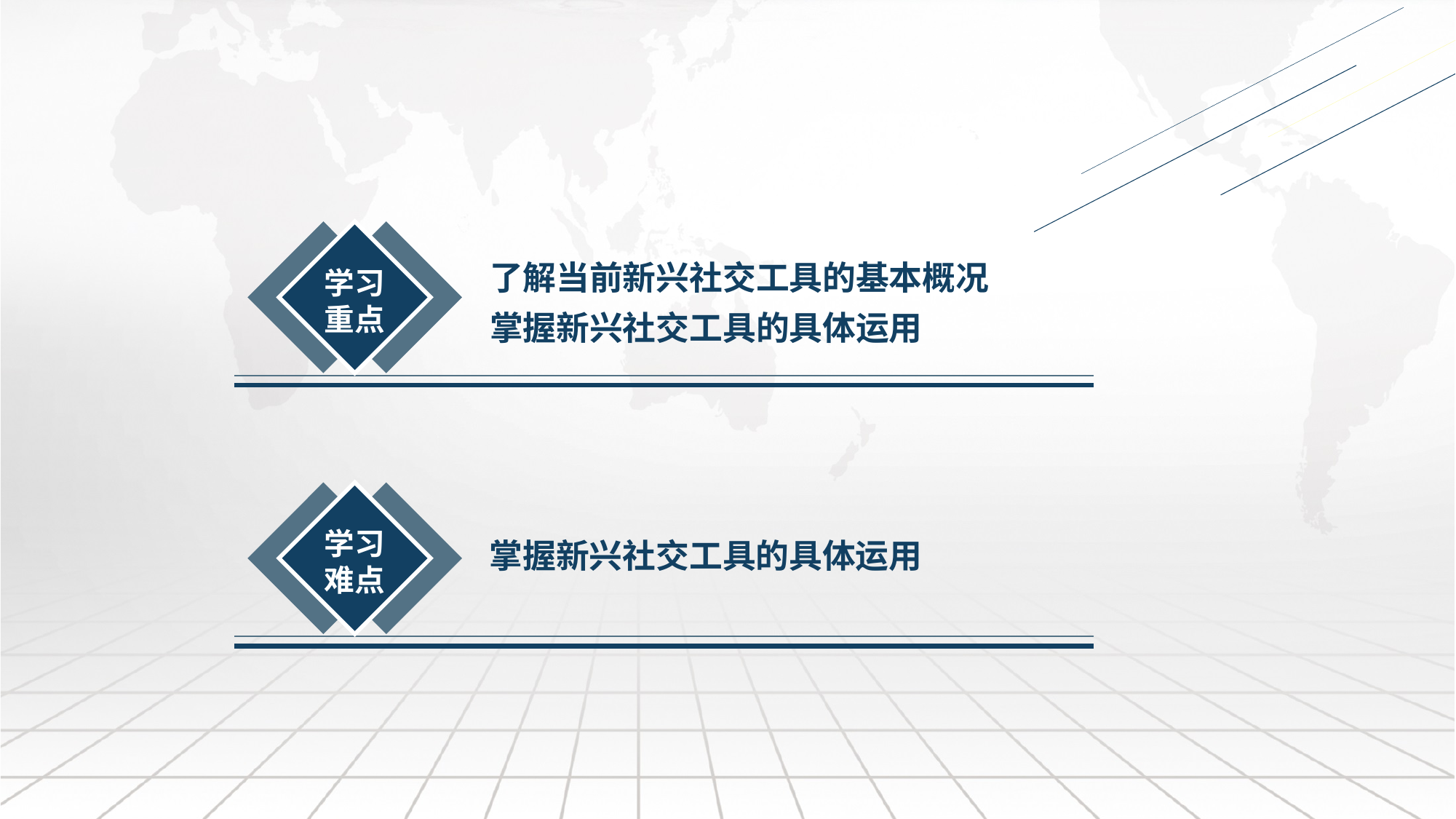

了解当前新兴社交工具的基本概况
掌握新兴社交工具的具体运用

学习
重点

学习
难点

掌握新兴社交工具的具体运用